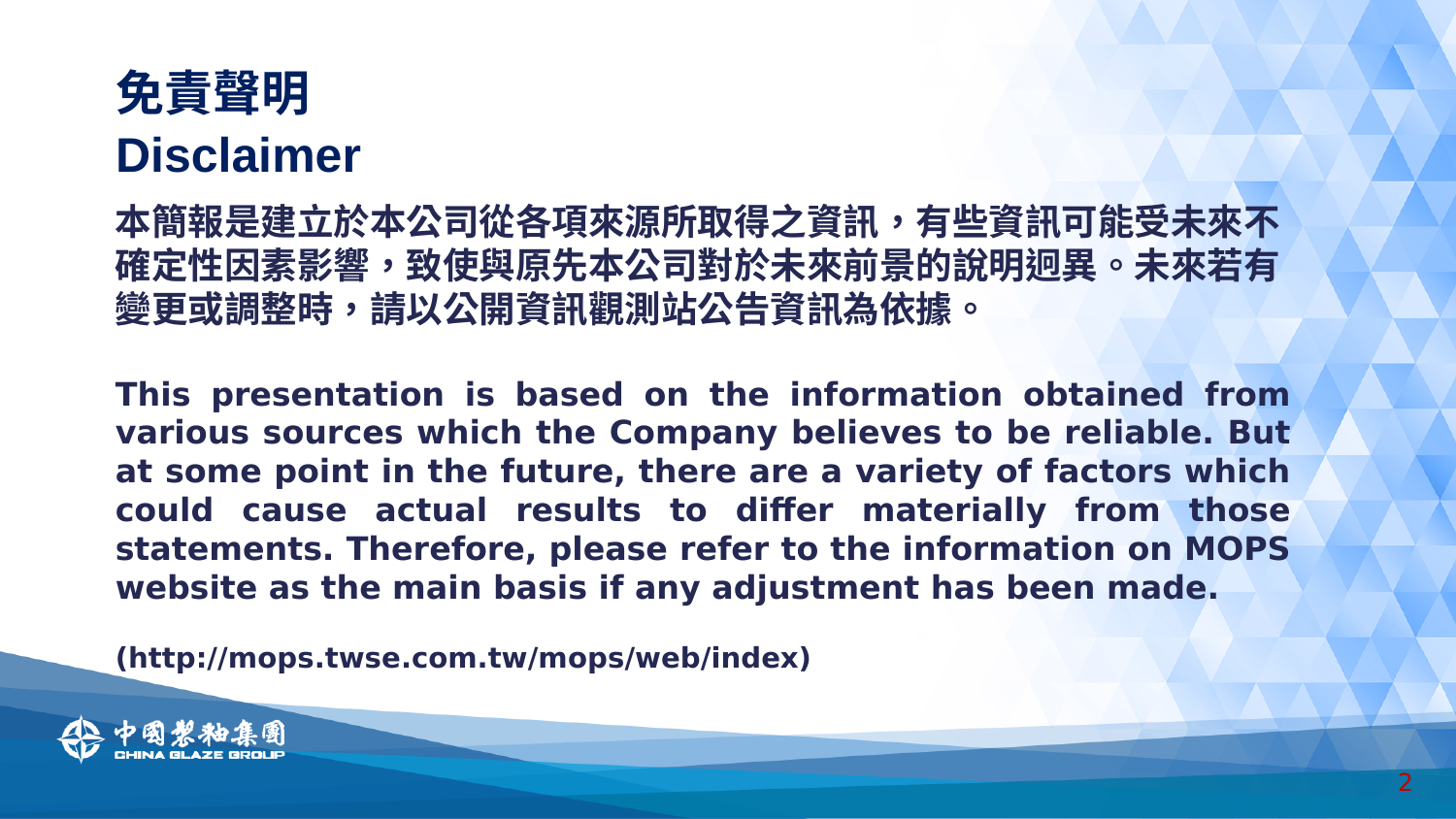

免責聲明
Disclaimer
本簡報是建立於本公司從各項來源所取得之資訊，有些資訊可能受未來不確定性因素影響，致使與原先本公司對於未來前景的說明迥異。未來若有變更或調整時，請以公開資訊觀測站公告資訊為依據。

This presentation is based on the information obtained from various sources which the Company believes to be reliable. But at some point in the future, there are a variety of factors which could cause actual results to differ materially from those statements. Therefore, please refer to the information on MOPS website as the main basis if any adjustment has been made.

(http://mops.twse.com.tw/mops/web/index)
2